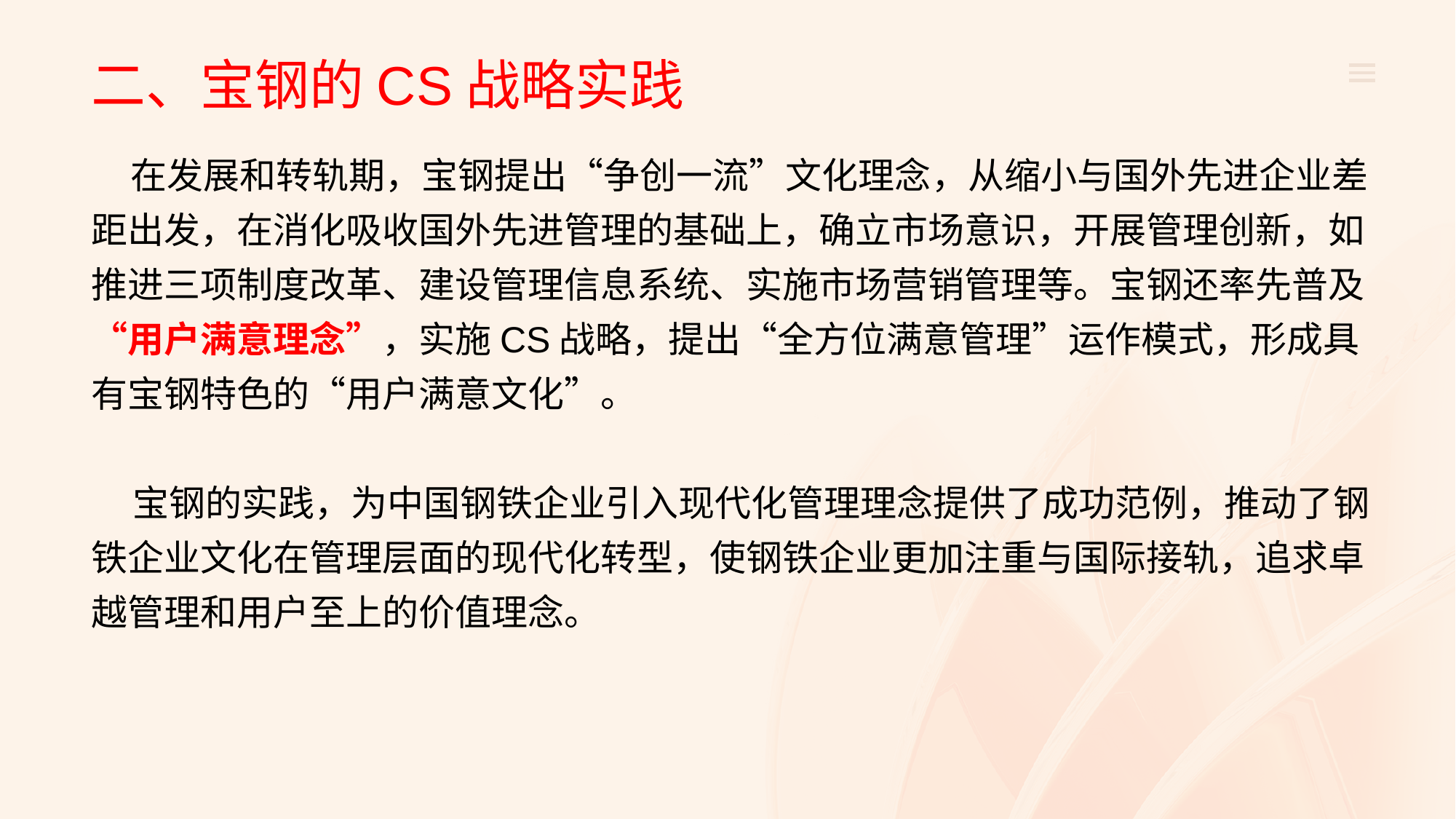

二、宝钢的CS战略实践
    在发展和转轨期，宝钢提出“争创一流”文化理念，从缩小与国外先进企业差距出发，在消化吸收国外先进管理的基础上，确立市场意识，开展管理创新，如推进三项制度改革、建设管理信息系统、实施市场营销管理等。宝钢还率先普及“用户满意理念”，实施CS战略，提出“全方位满意管理”运作模式，形成具有宝钢特色的“用户满意文化”。

    宝钢的实践，为中国钢铁企业引入现代化管理理念提供了成功范例，推动了钢铁企业文化在管理层面的现代化转型，使钢铁企业更加注重与国际接轨，追求卓越管理和用户至上的价值理念。